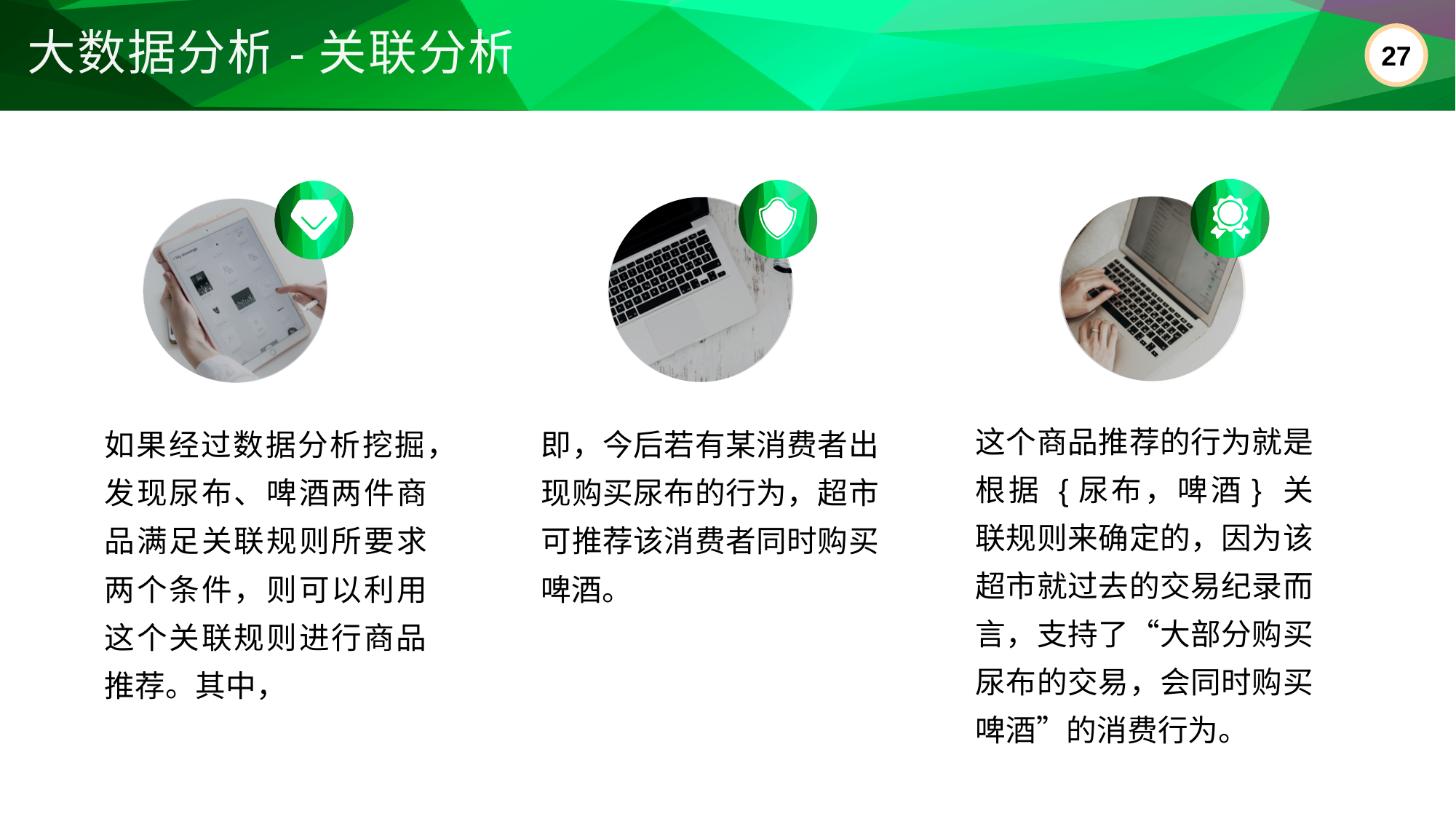

大数据分析-关联分析

这个商品推荐的行为就是根据 {尿布，啤酒} 关联规则来确定的，因为该超市就过去的交易纪录而言，支持了“大部分购买尿布的交易，会同时购买啤酒”的消费行为。
如果经过数据分析挖掘，发现尿布、啤酒两件商品满足关联规则所要求两个条件，则可以利用这个关联规则进行商品推荐。其中，
即，今后若有某消费者出现购买尿布的行为，超市可推荐该消费者同时购买啤酒。